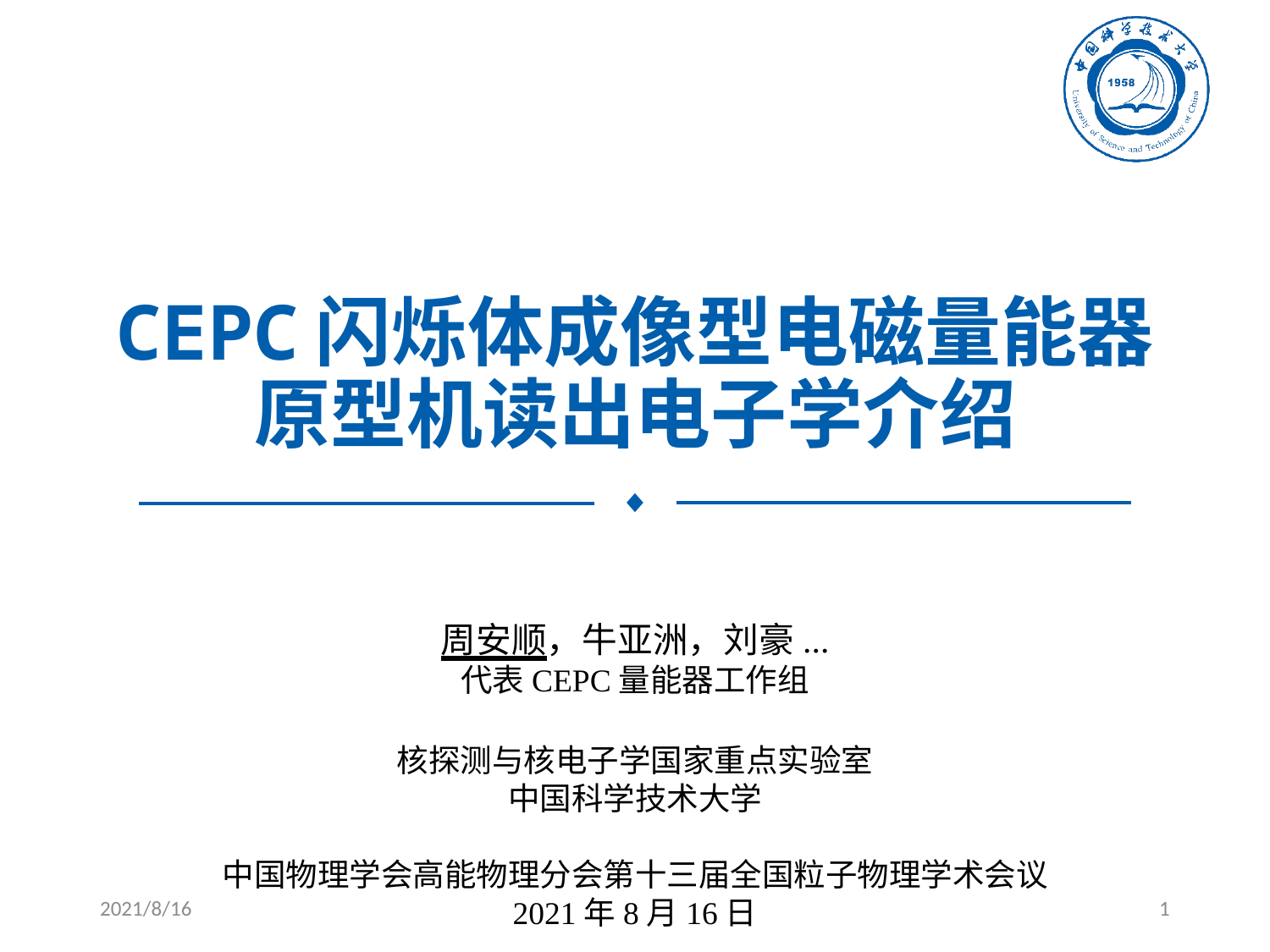

# CEPC闪烁体成像型电磁量能器 原型机读出电子学介绍
周安顺，牛亚洲，刘豪...
代表CEPC量能器工作组

核探测与核电子学国家重点实验室
中国科学技术大学

中国物理学会高能物理分会第十三届全国粒子物理学术会议
2021年8月16日
2021/8/16
1